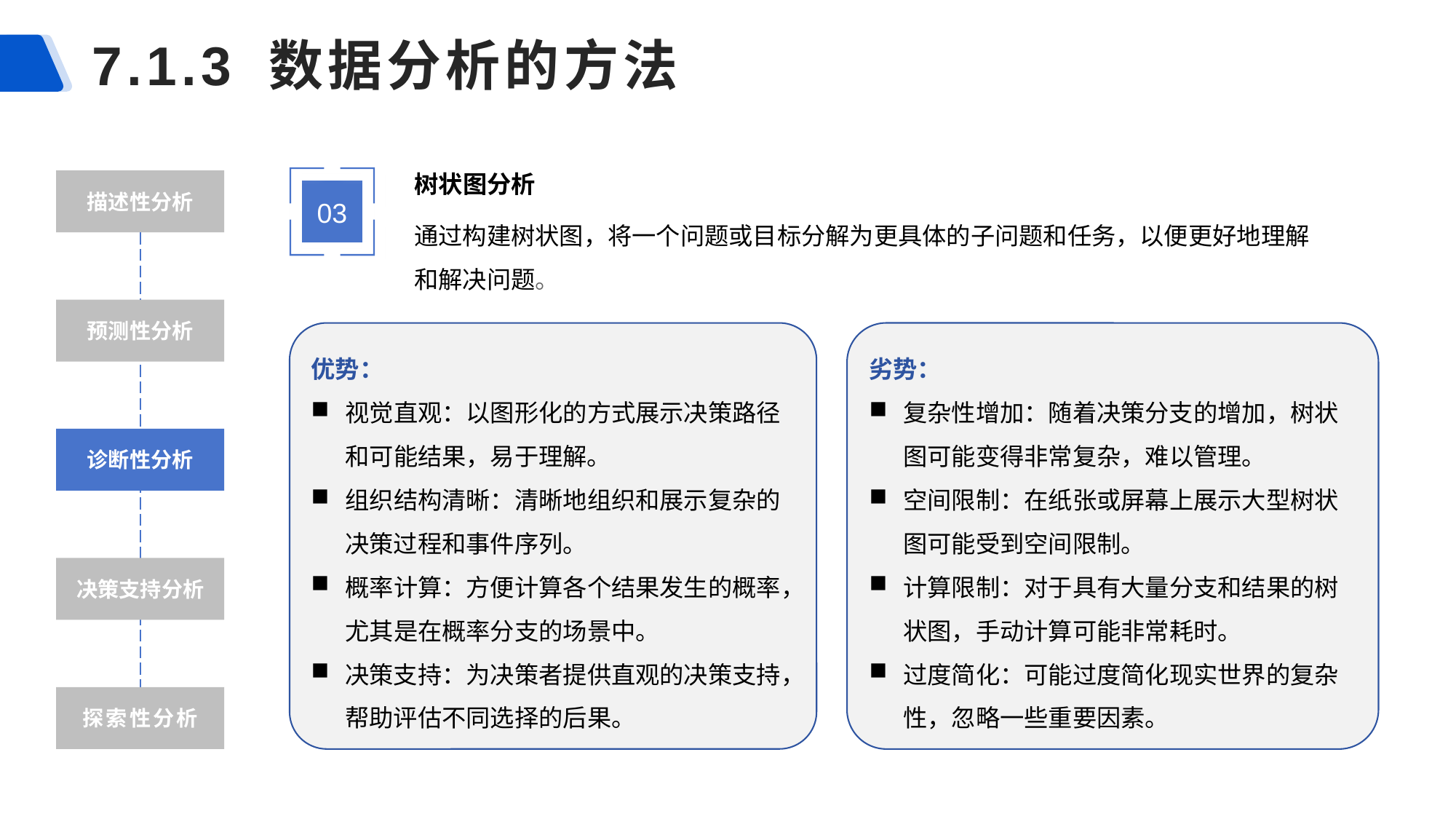

# 7.1.3 数据分析的方法
树状图分析

03
描述性分析
通过构建树状图，将一个问题或目标分解为更具体的子问题和任务，以便更好地理解和解决问题。
预测性分析
劣势：
复杂性增加：随着决策分支的增加，树状图可能变得非常复杂，难以管理。
空间限制：在纸张或屏幕上展示大型树状图可能受到空间限制。
计算限制：对于具有大量分支和结果的树状图，手动计算可能非常耗时。
过度简化：可能过度简化现实世界的复杂性，忽略一些重要因素。
优势：
视觉直观：以图形化的方式展示决策路径和可能结果，易于理解。
组织结构清晰：清晰地组织和展示复杂的决策过程和事件序列。
概率计算：方便计算各个结果发生的概率，尤其是在概率分支的场景中。
决策支持：为决策者提供直观的决策支持，帮助评估不同选择的后果。
诊断性分析
决策支持分析
探索性分析